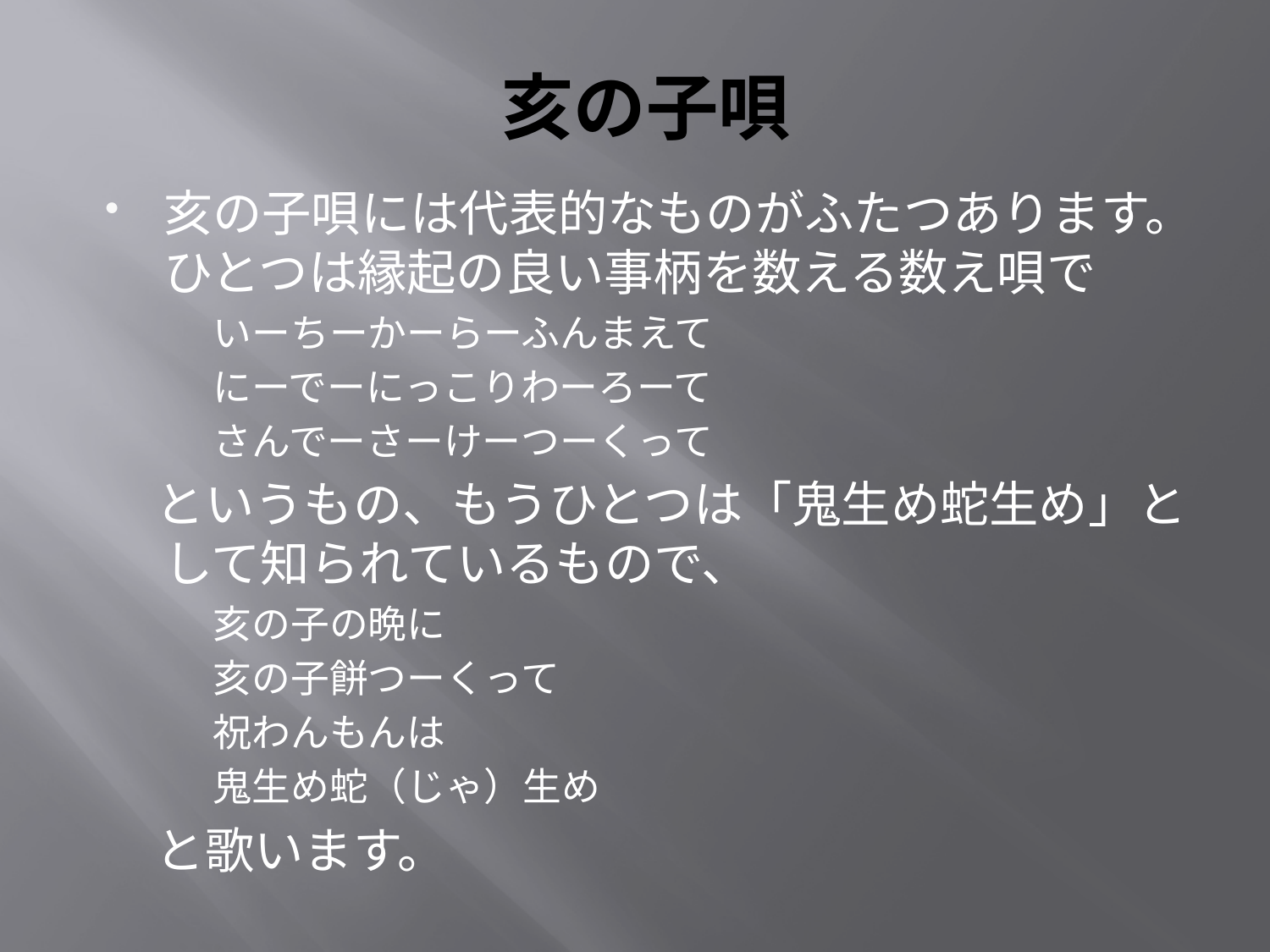

# 亥の子唄
亥の子唄には代表的なものがふたつあります。ひとつは縁起の良い事柄を数える数え唄で
いーちーかーらーふんまえて
にーでーにっこりわーろーて
さんでーさーけーつーくって
　というもの、もうひとつは「鬼生め蛇生め」として知られているもので、
亥の子の晩に
亥の子餅つーくって
祝わんもんは
鬼生め蛇（じゃ）生め
　と歌います。